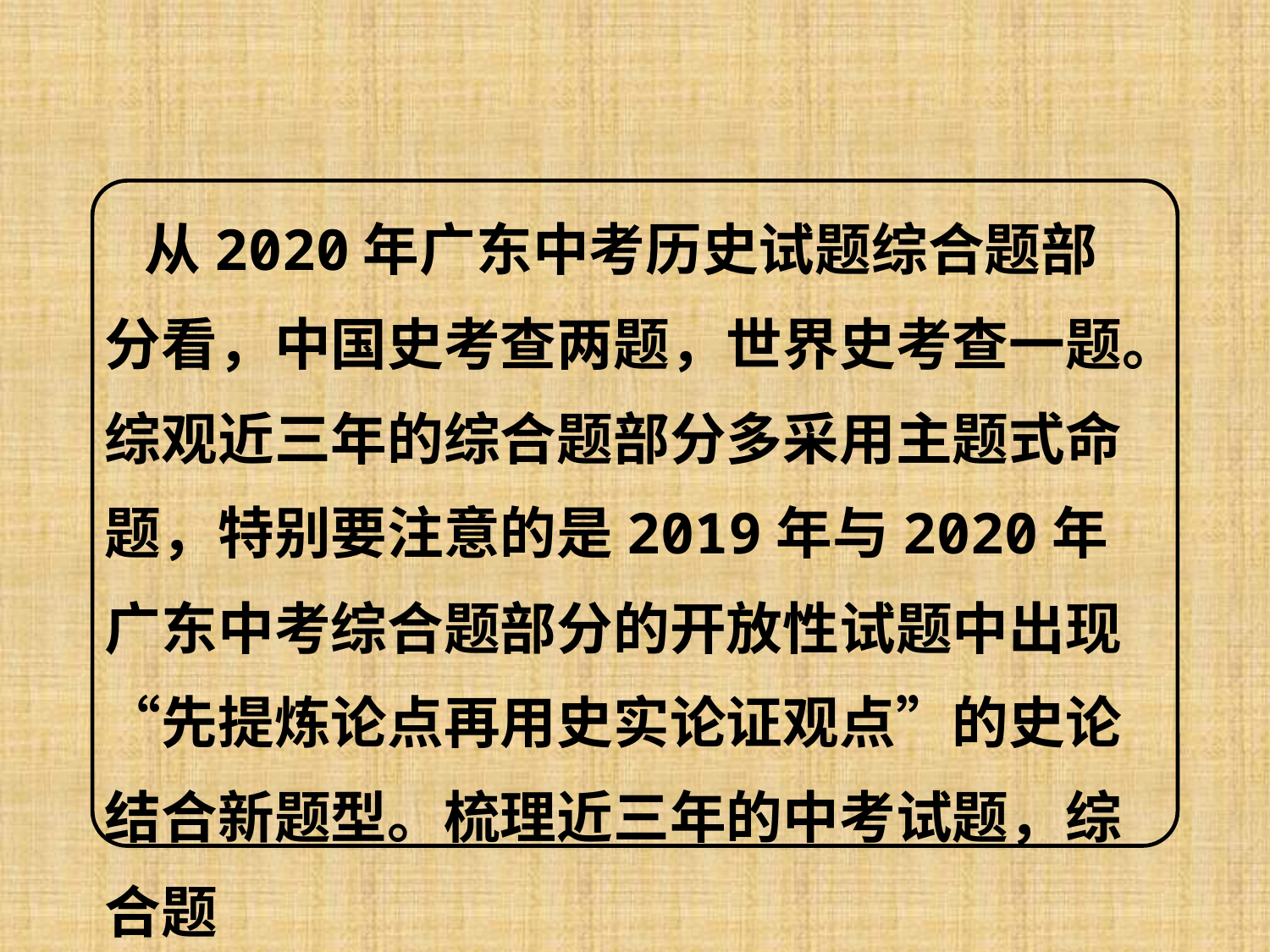

从2020年广东中考历史试题综合题部分看，中国史考查两题，世界史考查一题。综观近三年的综合题部分多采用主题式命题，特别要注意的是2019年与2020年广东中考综合题部分的开放性试题中出现“先提炼论点再用史实论证观点”的史论结合新题型。梳理近三年的中考试题，综合题